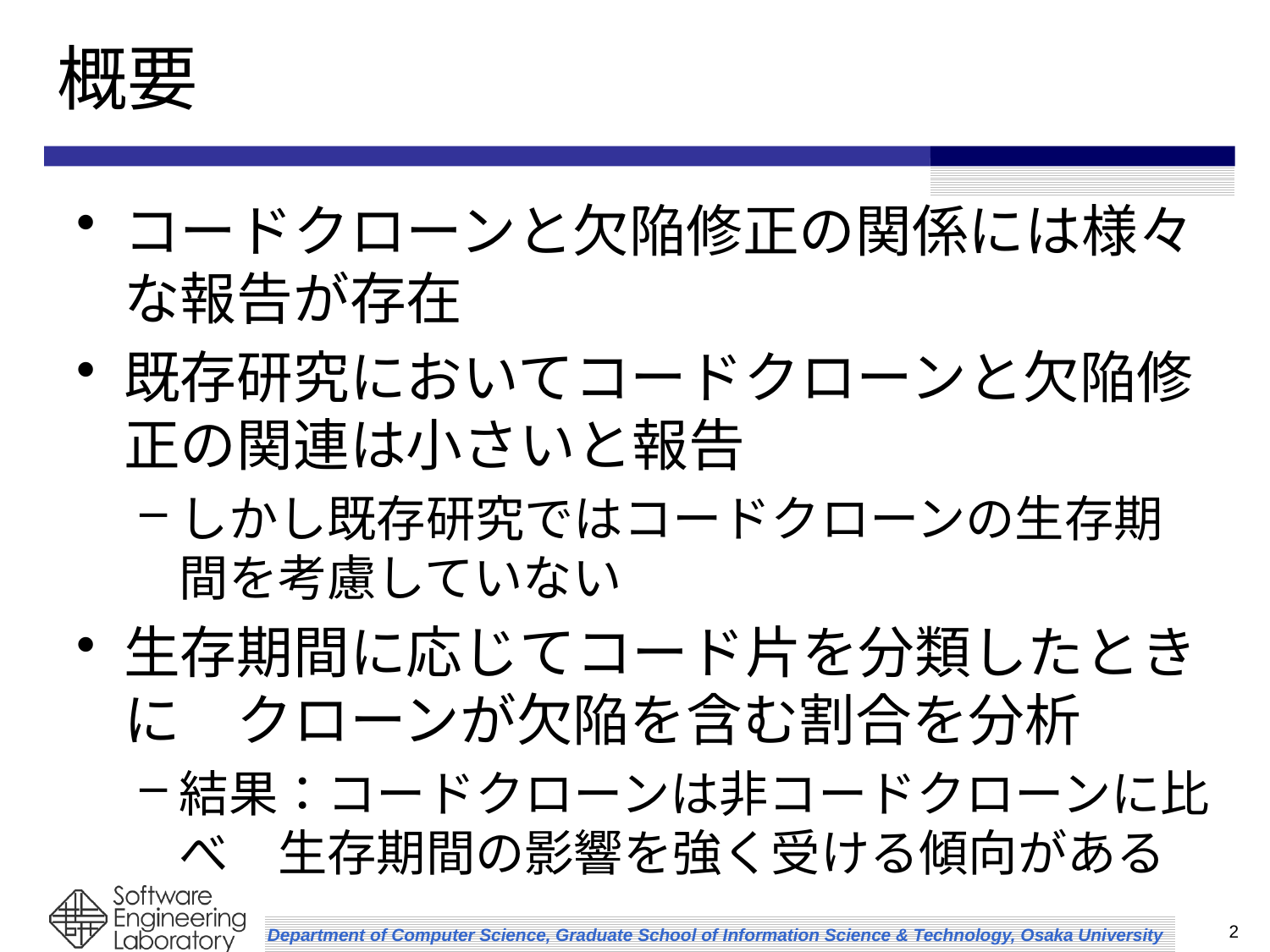

# 概要
コードクローンと欠陥修正の関係には様々な報告が存在
既存研究においてコードクローンと欠陥修正の関連は小さいと報告
しかし既存研究ではコードクローンの生存期間を考慮していない
生存期間に応じてコード片を分類したときに　クローンが欠陥を含む割合を分析
結果：コードクローンは非コードクローンに比べ　生存期間の影響を強く受ける傾向がある

2